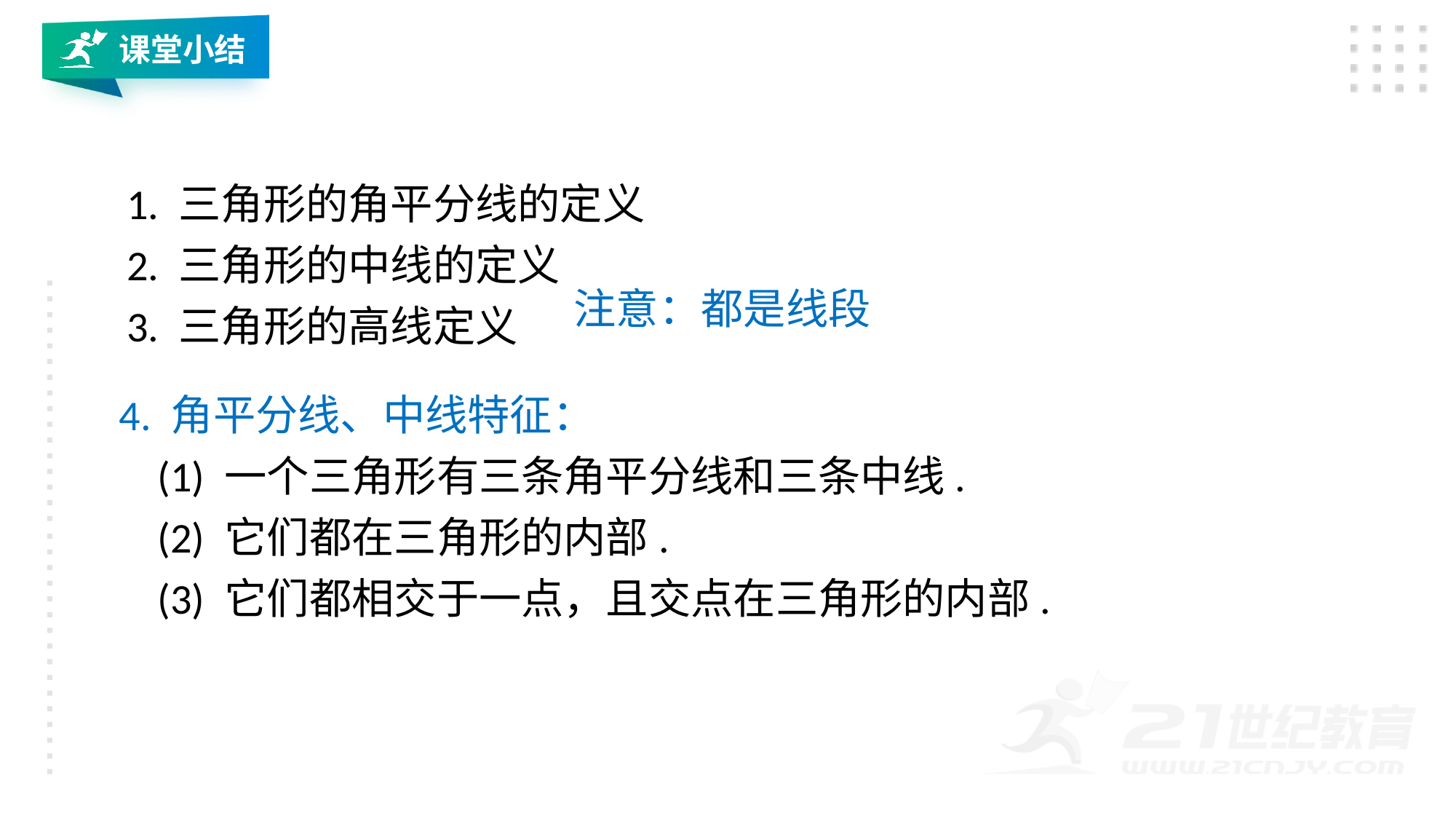

课堂小结
1. 三角形的角平分线的定义
2. 三角形的中线的定义
3. 三角形的高线定义
注意：都是线段
4. 角平分线、中线特征：
    (1) 一个三角形有三条角平分线和三条中线.
    (2) 它们都在三角形的内部.
    (3) 它们都相交于一点，且交点在三角形的内部.